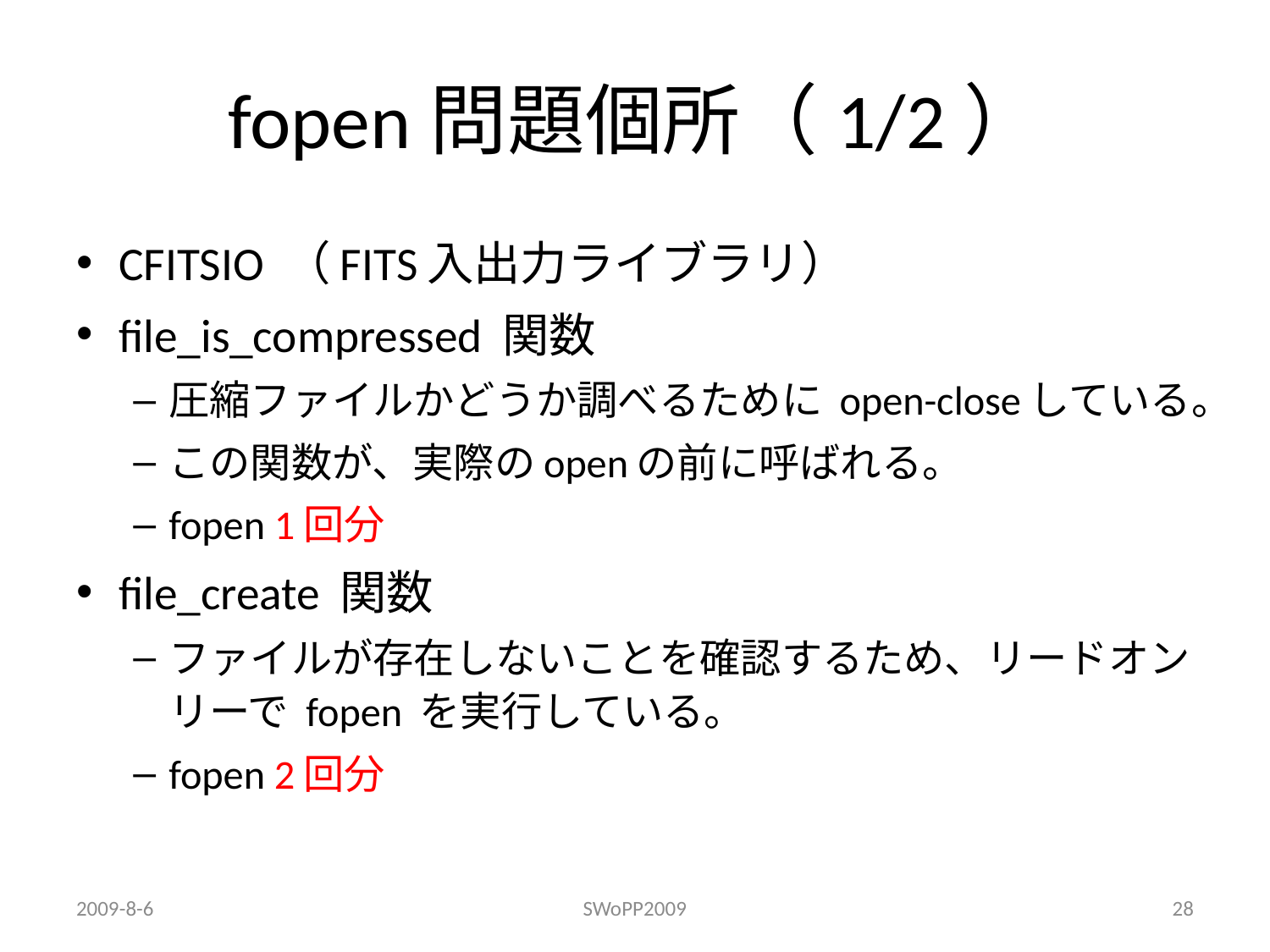

# fopen問題個所（1/2）
CFITSIO （FITS入出力ライブラリ）
file_is_compressed 関数
圧縮ファイルかどうか調べるために open-closeしている。
この関数が、実際のopenの前に呼ばれる。
fopen 1回分
file_create 関数
ファイルが存在しないことを確認するため、リードオンリーで fopen を実行している。
fopen 2回分
2009-8-6
SWoPP2009
28